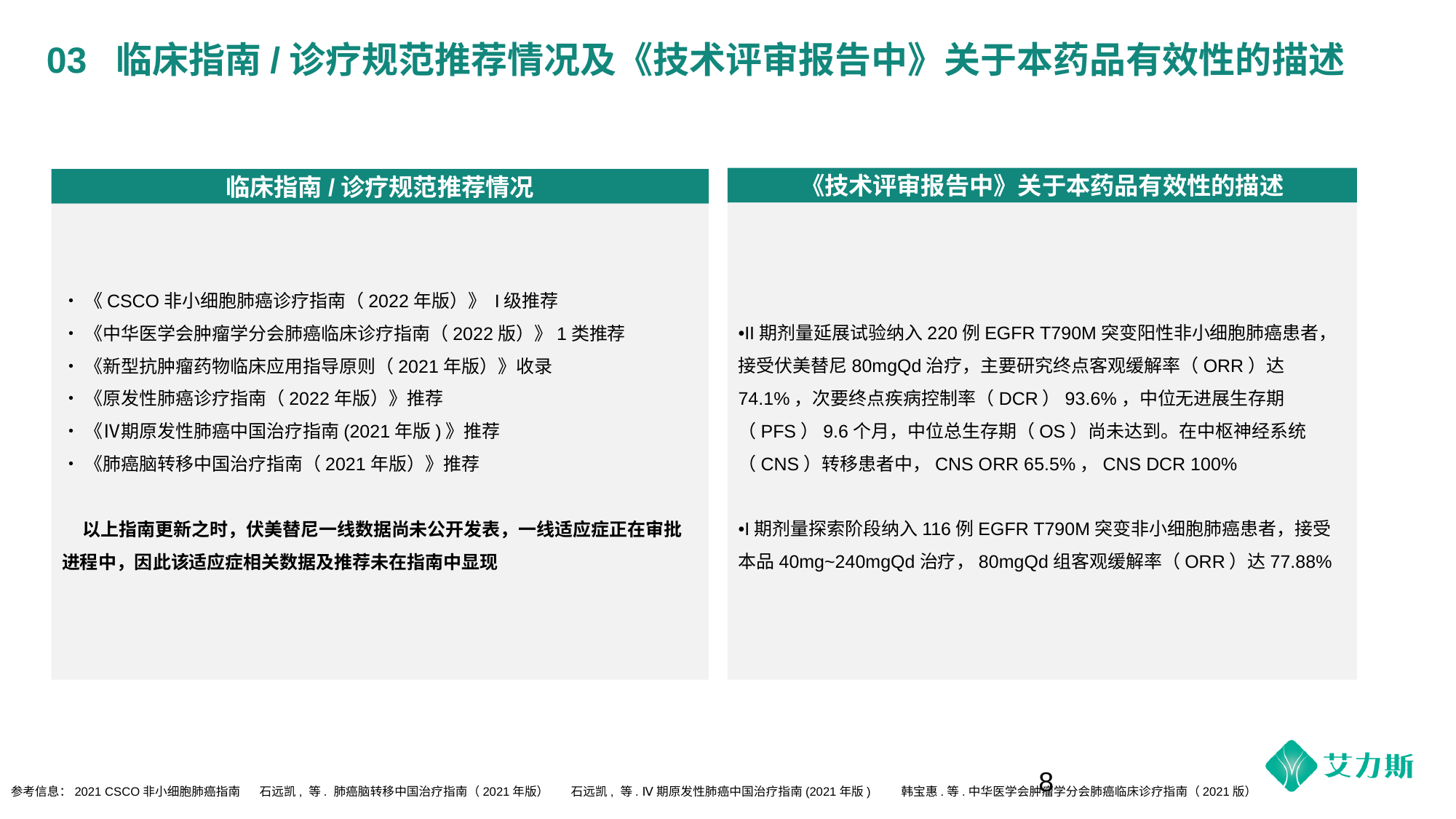

# 03  临床指南/诊疗规范推荐情况及《技术评审报告中》关于本药品有效性的描述
《技术评审报告中》关于本药品有效性的描述
临床指南/诊疗规范推荐情况
•II期剂量延展试验纳入220例EGFR T790M突变阳性非小细胞肺癌患者，接受伏美替尼80mgQd治疗，主要研究终点客观缓解率（ORR）达74.1%，次要终点疾病控制率（DCR）93.6%，中位无进展生存期（PFS）9.6个月，中位总生存期（OS）尚未达到。在中枢神经系统（CNS）转移患者中，CNS ORR 65.5%，CNS DCR 100%

•I期剂量探索阶段纳入116例EGFR T790M突变非小细胞肺癌患者，接受本品40mg~240mgQd治疗，80mgQd组客观缓解率（ORR）达77.88%
•《CSCO非小细胞肺癌诊疗指南（2022年版）》 I级推荐
•《中华医学会肿瘤学分会肺癌临床诊疗指南（2022版）》1类推荐
•《新型抗肿瘤药物临床应用指导原则（2021年版）》收录
•《原发性肺癌诊疗指南（2022年版）》推荐
•《Ⅳ期原发性肺癌中国治疗指南(2021年版)》推荐
•《肺癌脑转移中国治疗指南（2021年版）》推荐

    以上指南更新之时，伏美替尼一线数据尚未公开发表，一线适应症正在审批进程中，因此该适应症相关数据及推荐未在指南中显现

8
参考信息：2021 CSCO非小细胞肺癌指南       石远凯, 等. 肺癌脑转移中国治疗指南（2021年版）        石远凯, 等. Ⅳ期原发性肺癌中国治疗指南(2021年版)        韩宝惠.等.中华医学会肿瘤学分会肺癌临床诊疗指南（2021版）